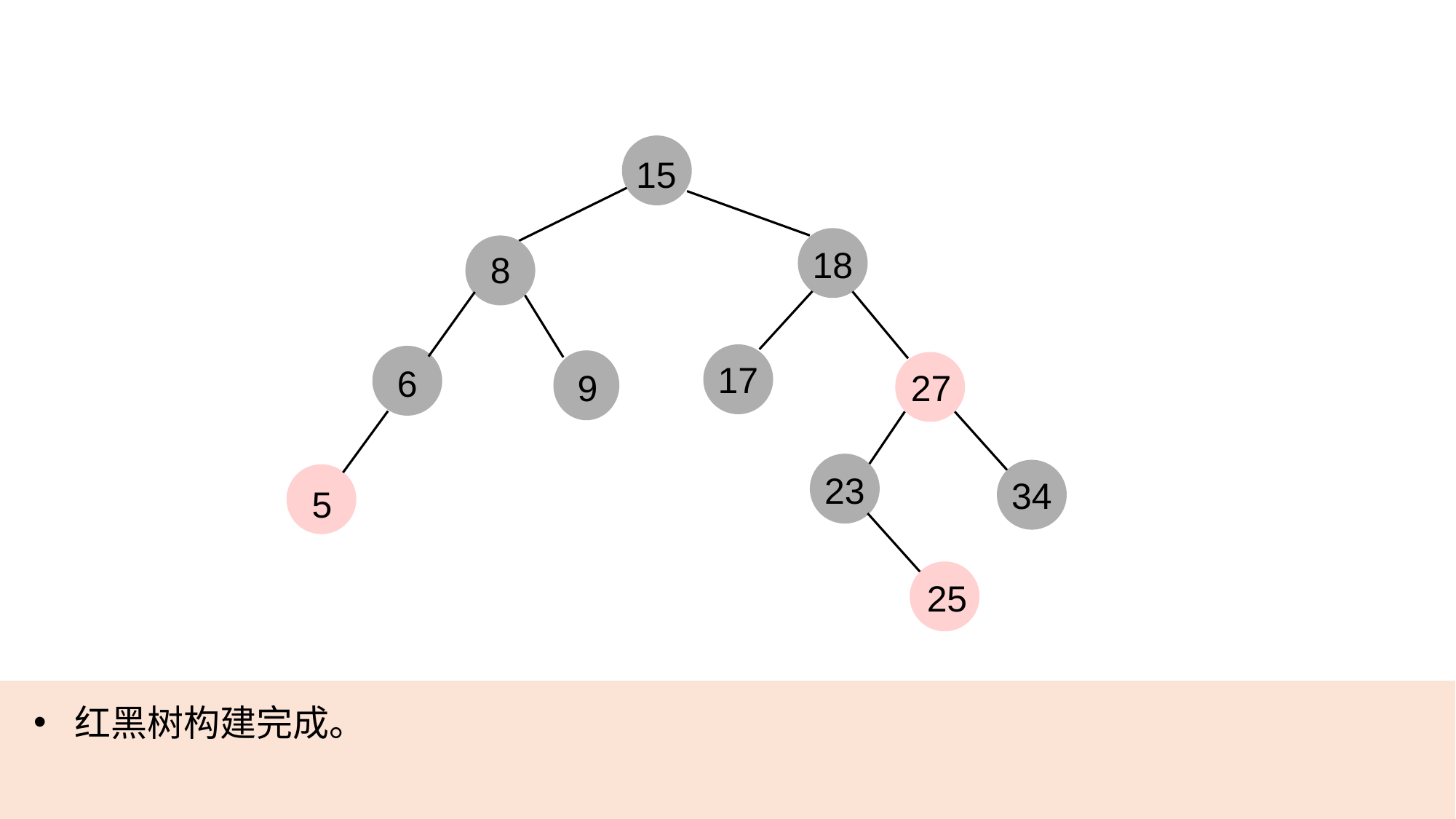

15

18
8

17

6
27
9

23

34
5

25

红黑树构建完成。